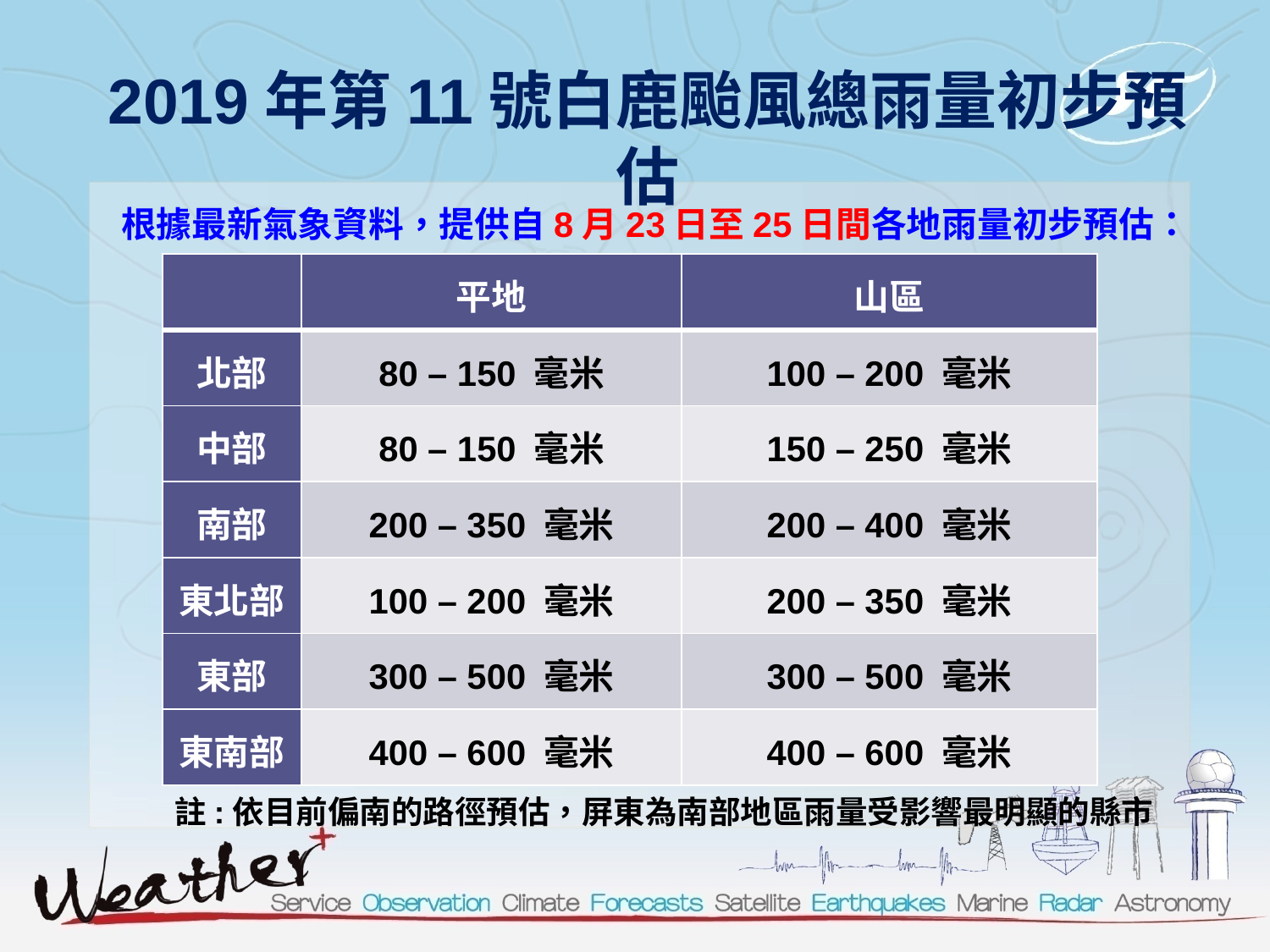

# 2019年第11號白鹿颱風總雨量初步預估
根據最新氣象資料，提供自8月23日至25日間各地雨量初步預估：
|  | 平地 | 山區 |
| --- | --- | --- |
| 北部 | 80 – 150 毫米 | 100 – 200 毫米 |
| 中部 | 80 – 150 毫米 | 150 – 250 毫米 |
| 南部 | 200 – 350 毫米 | 200 – 400 毫米 |
| 東北部 | 100 – 200 毫米 | 200 – 350 毫米 |
| 東部 | 300 – 500 毫米 | 300 – 500 毫米 |
| 東南部 | 400 – 600 毫米 | 400 – 600 毫米 |
註:依目前偏南的路徑預估，屏東為南部地區雨量受影響最明顯的縣市